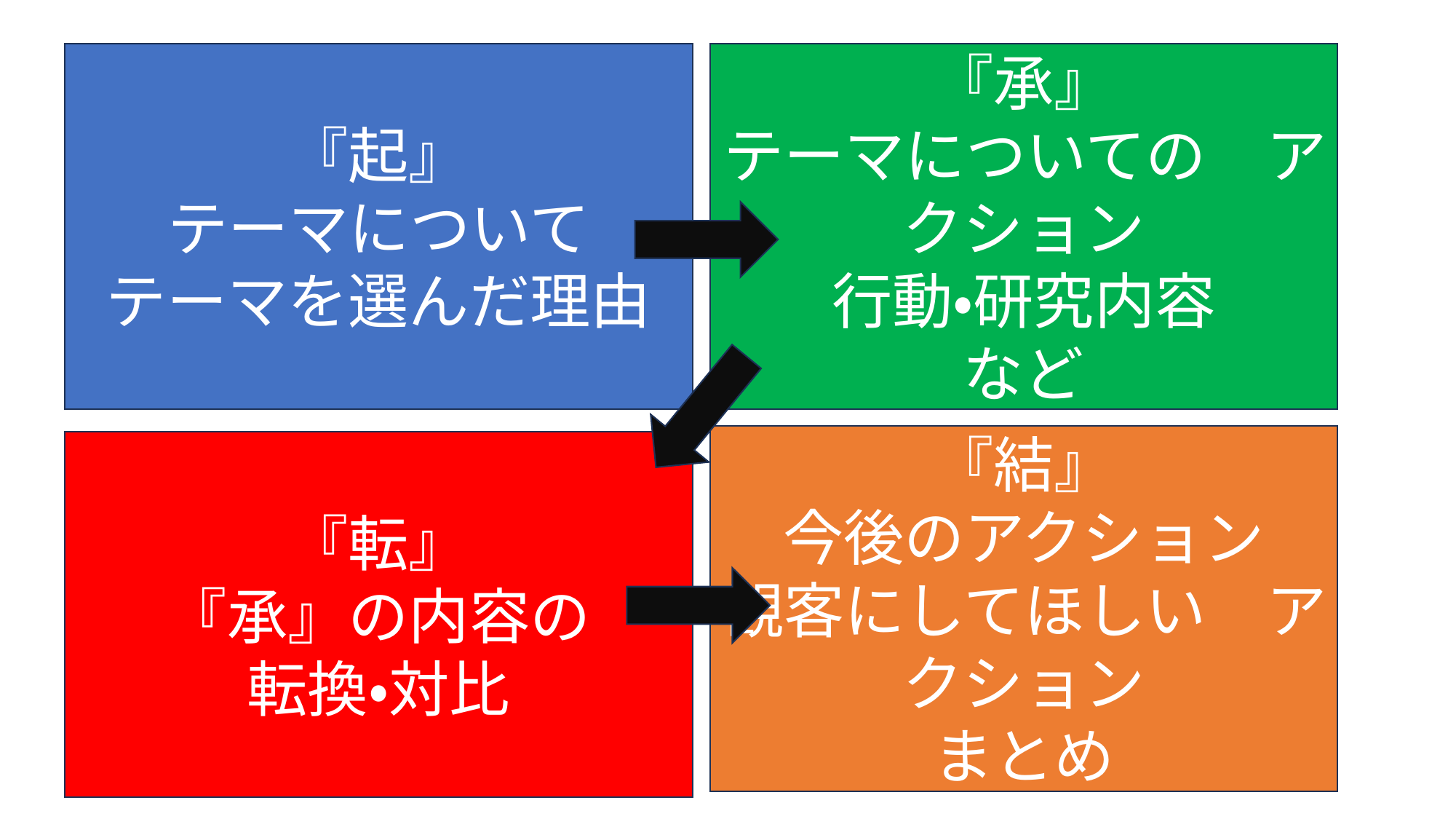

『承』
テーマについての　アクション
行動・研究内容
など
『起』
テーマについて
テーマを選んだ理由

『結』
今後のアクション
観客にしてほしい　アクション
まとめ
『転』
『承』の内容の
転換・対比